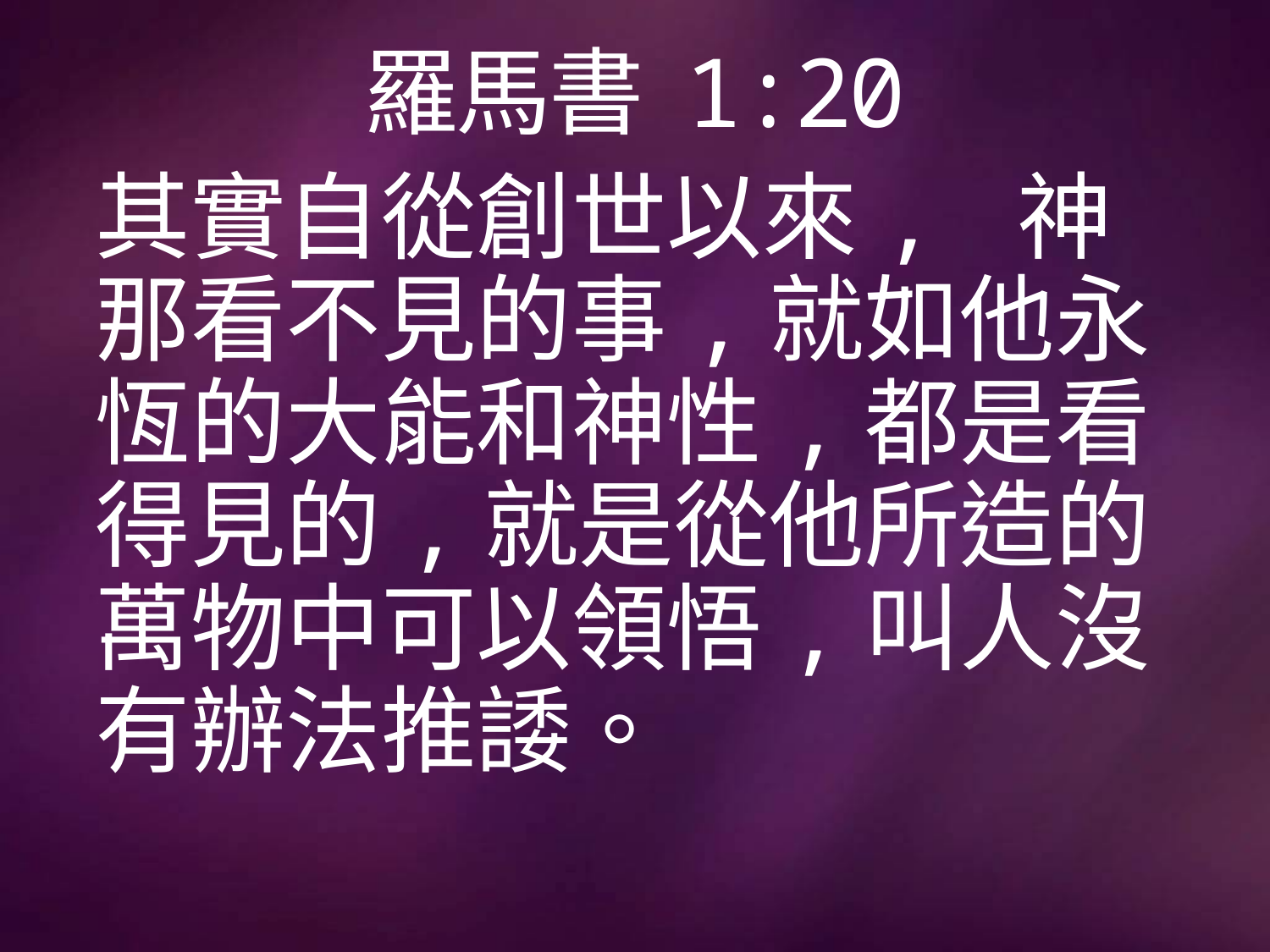

# 羅馬書 1:20
其實自從創世以來, 神那看不見的事,就如他永恆的大能和神性,都是看得見的,就是從他所造的萬物中可以領悟,叫人沒有辦法推諉。